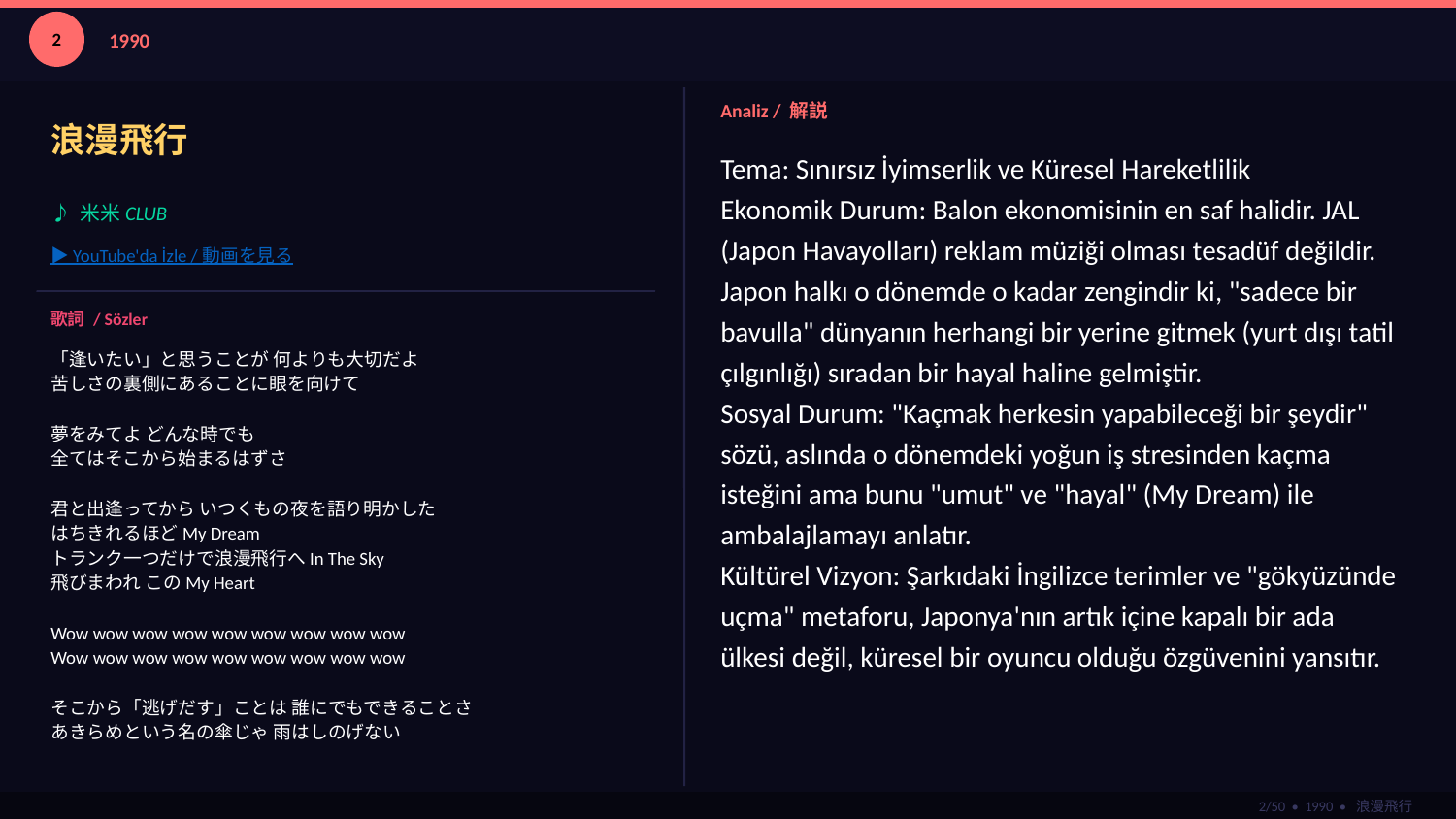

2
1990
浪漫飛行

Analiz / 解説
Tema: Sınırsız İyimserlik ve Küresel Hareketlilik
Ekonomik Durum: Balon ekonomisinin en saf halidir. JAL (Japon Havayolları) reklam müziği olması tesadüf değildir. Japon halkı o dönemde o kadar zengindir ki, "sadece bir bavulla" dünyanın herhangi bir yerine gitmek (yurt dışı tatil çılgınlığı) sıradan bir hayal haline gelmiştir.
Sosyal Durum: "Kaçmak herkesin yapabileceği bir şeydir" sözü, aslında o dönemdeki yoğun iş stresinden kaçma isteğini ama bunu "umut" ve "hayal" (My Dream) ile ambalajlamayı anlatır.
Kültürel Vizyon: Şarkıdaki İngilizce terimler ve "gökyüzünde uçma" metaforu, Japonya'nın artık içine kapalı bir ada ülkesi değil, küresel bir oyuncu olduğu özgüvenini yansıtır.
♪ 米米CLUB
▶ YouTube'da İzle / 動画を見る

歌詞 / Sözler
「逢いたい」と思うことが 何よりも大切だよ
苦しさの裏側にあることに眼を向けて

夢をみてよ どんな時でも
全てはそこから始まるはずさ

君と出逢ってから いつくもの夜を語り明かした
はちきれるほどMy Dream
トランク一つだけで浪漫飛行へIn The Sky
飛びまわれ このMy Heart

Wow wow wow wow wow wow wow wow wow
Wow wow wow wow wow wow wow wow wow

そこから「逃げだす」ことは 誰にでもできることさ
あきらめという名の傘じゃ 雨はしのげない

2/50  •  1990  •  浪漫飛行